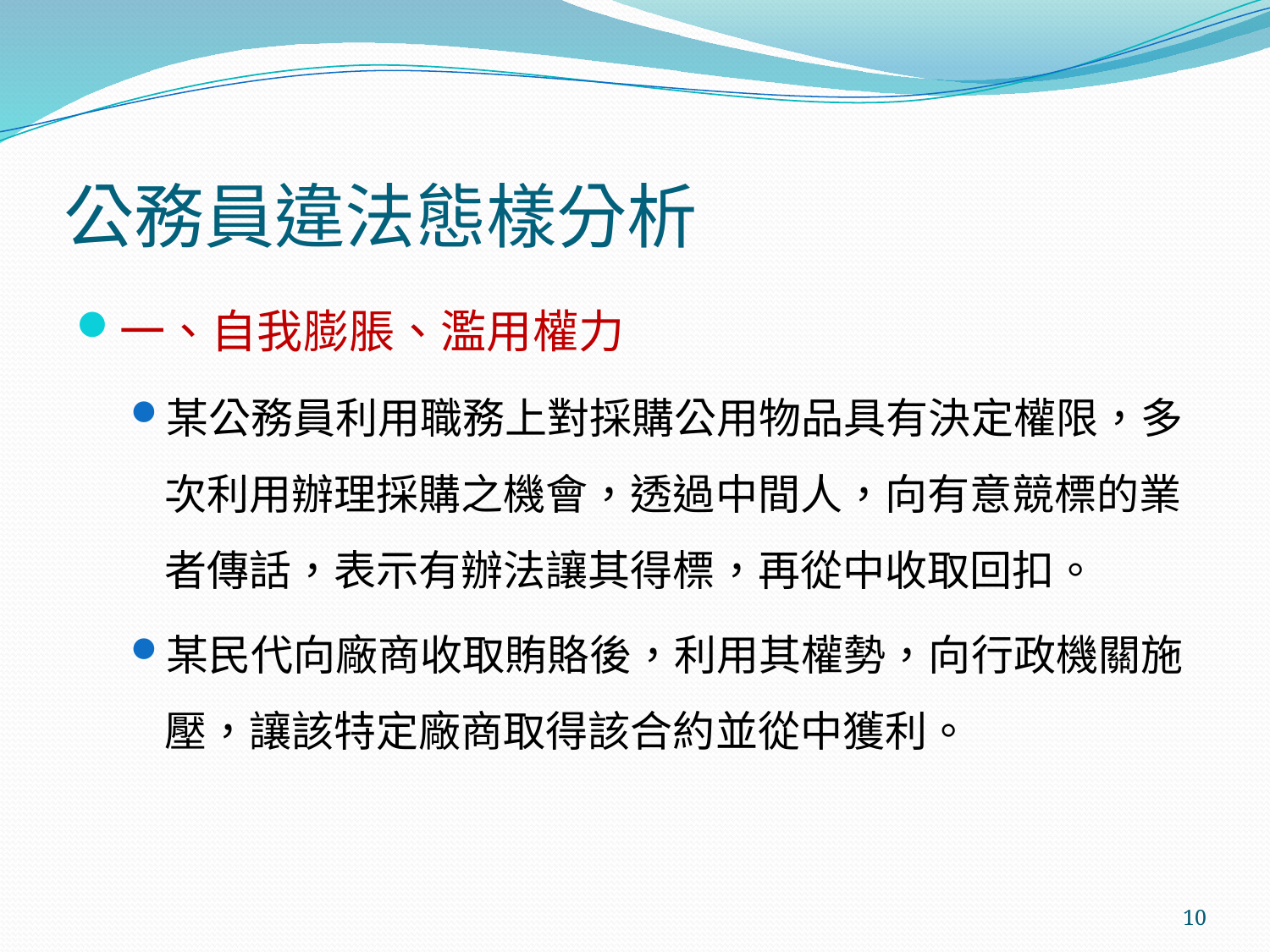

# 公務員違法態樣分析
一、自我膨脹、濫用權力
某公務員利用職務上對採購公用物品具有決定權限，多次利用辦理採購之機會，透過中間人，向有意競標的業者傳話，表示有辦法讓其得標，再從中收取回扣。
某民代向廠商收取賄賂後，利用其權勢，向行政機關施壓，讓該特定廠商取得該合約並從中獲利。

10